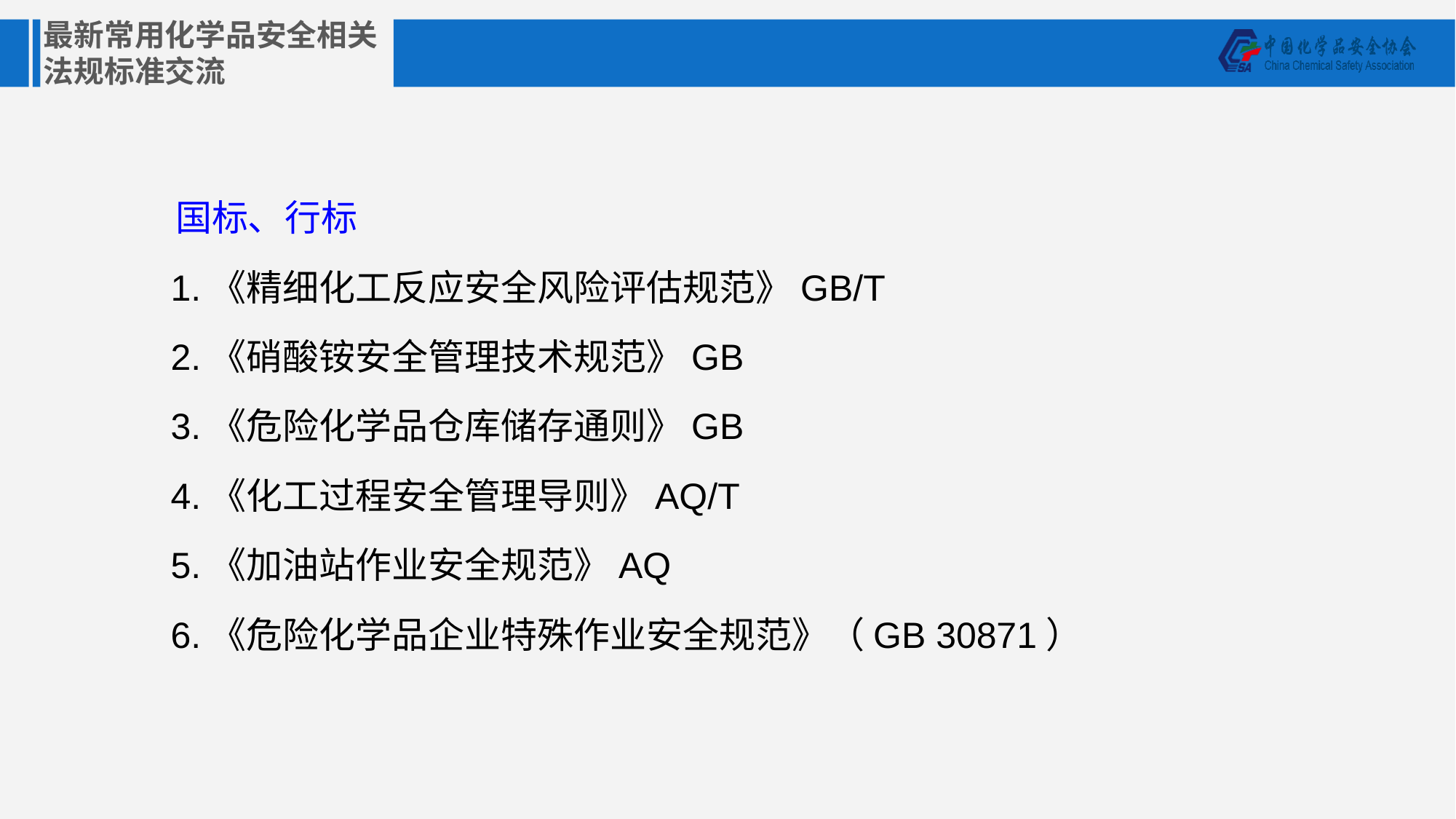

国标、行标
  1.《精细化工反应安全风险评估规范》GB/T
  2.《硝酸铵安全管理技术规范》GB
  3.《危险化学品仓库储存通则》GB
  4.《化工过程安全管理导则》AQ/T
  5.《加油站作业安全规范》AQ
  6.《危险化学品企业特殊作业安全规范》（GB 30871）